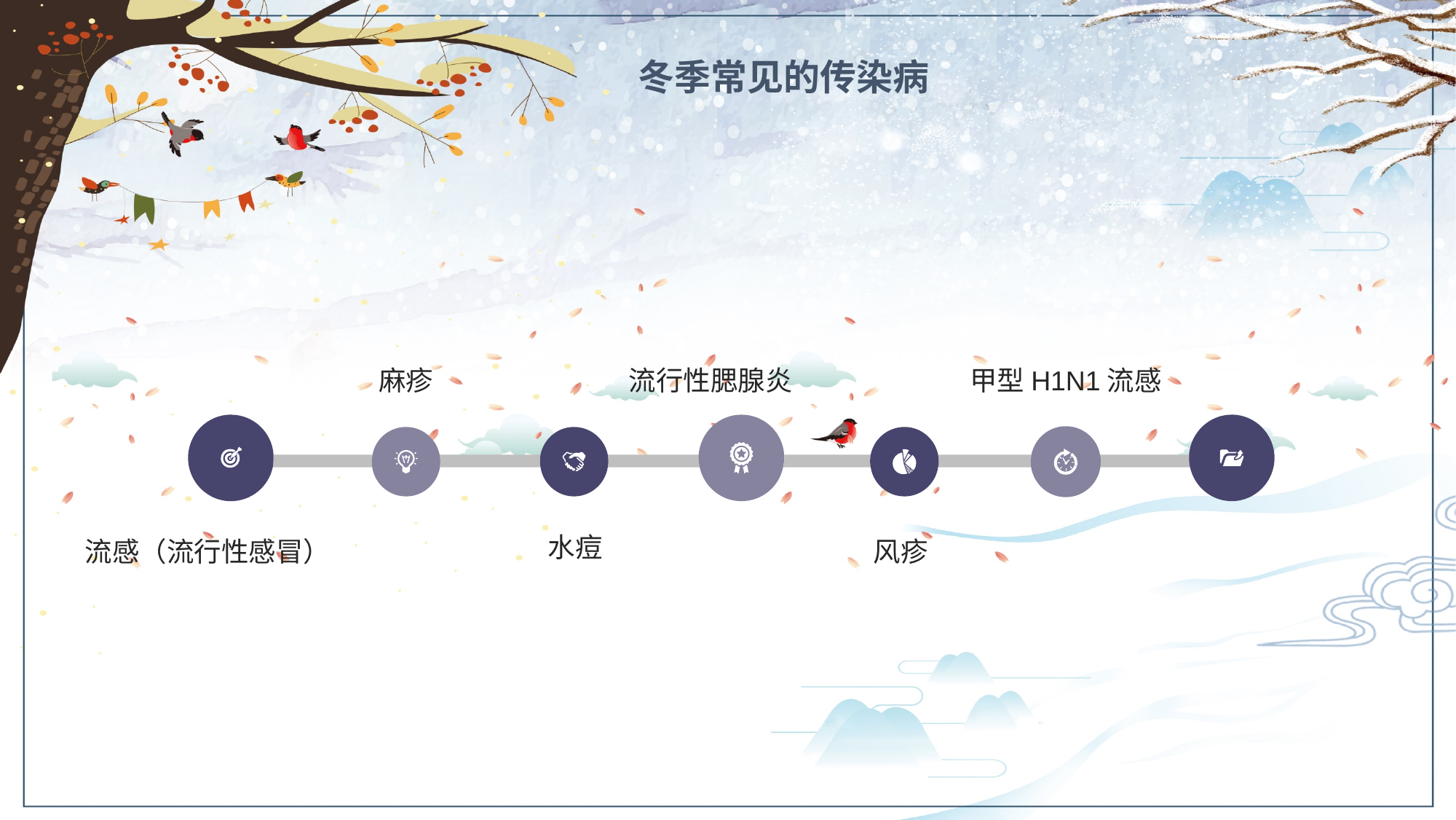

冬季常见的传染病
麻疹
流行性腮腺炎
甲型H1N1流感

水痘
流感（流行性感冒）
风疹